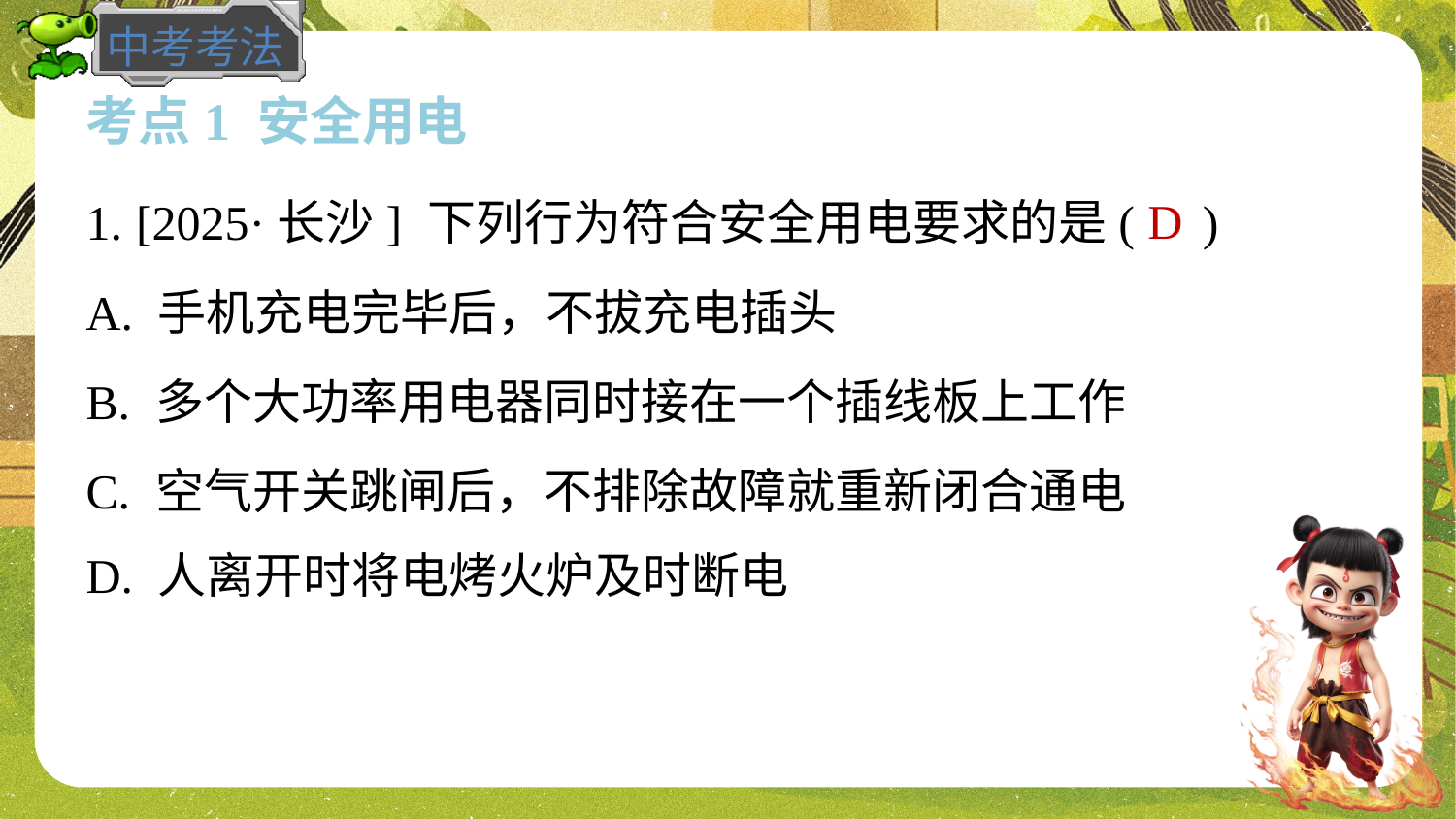

考点1 安全用电
D
1. [2025·长沙] 下列行为符合安全用电要求的是(     )
A. 手机充电完毕后，不拔充电插头
B. 多个大功率用电器同时接在一个插线板上工作
C. 空气开关跳闸后，不排除故障就重新闭合通电
D. 人离开时将电烤火炉及时断电